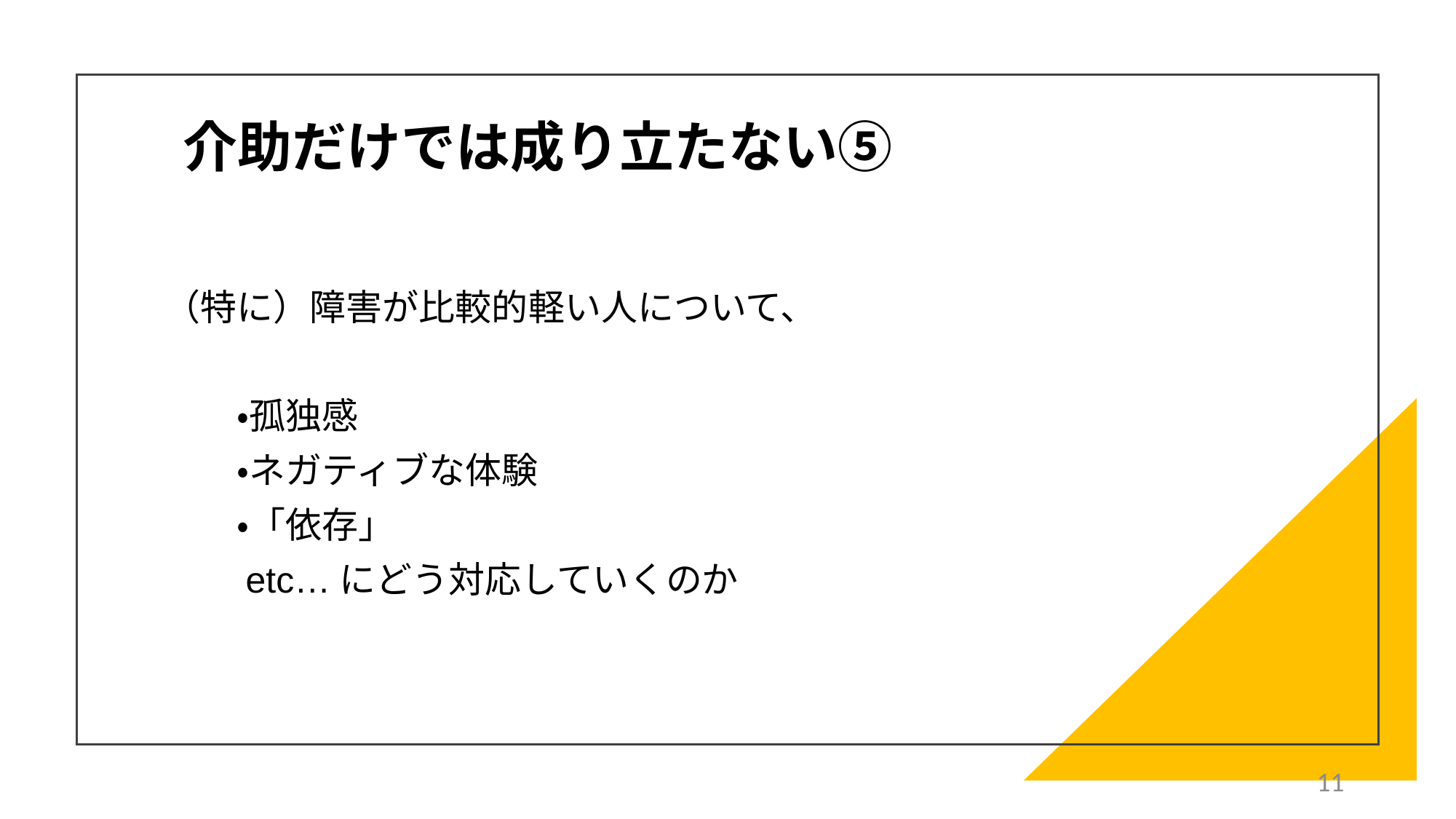

#
介助だけでは成り立たない⑤​

（特に）障害が比較的軽い人について、

　　・孤独感
　　・ネガティブな体験
　　・「依存」
　　etc…にどう対応していくのか

11